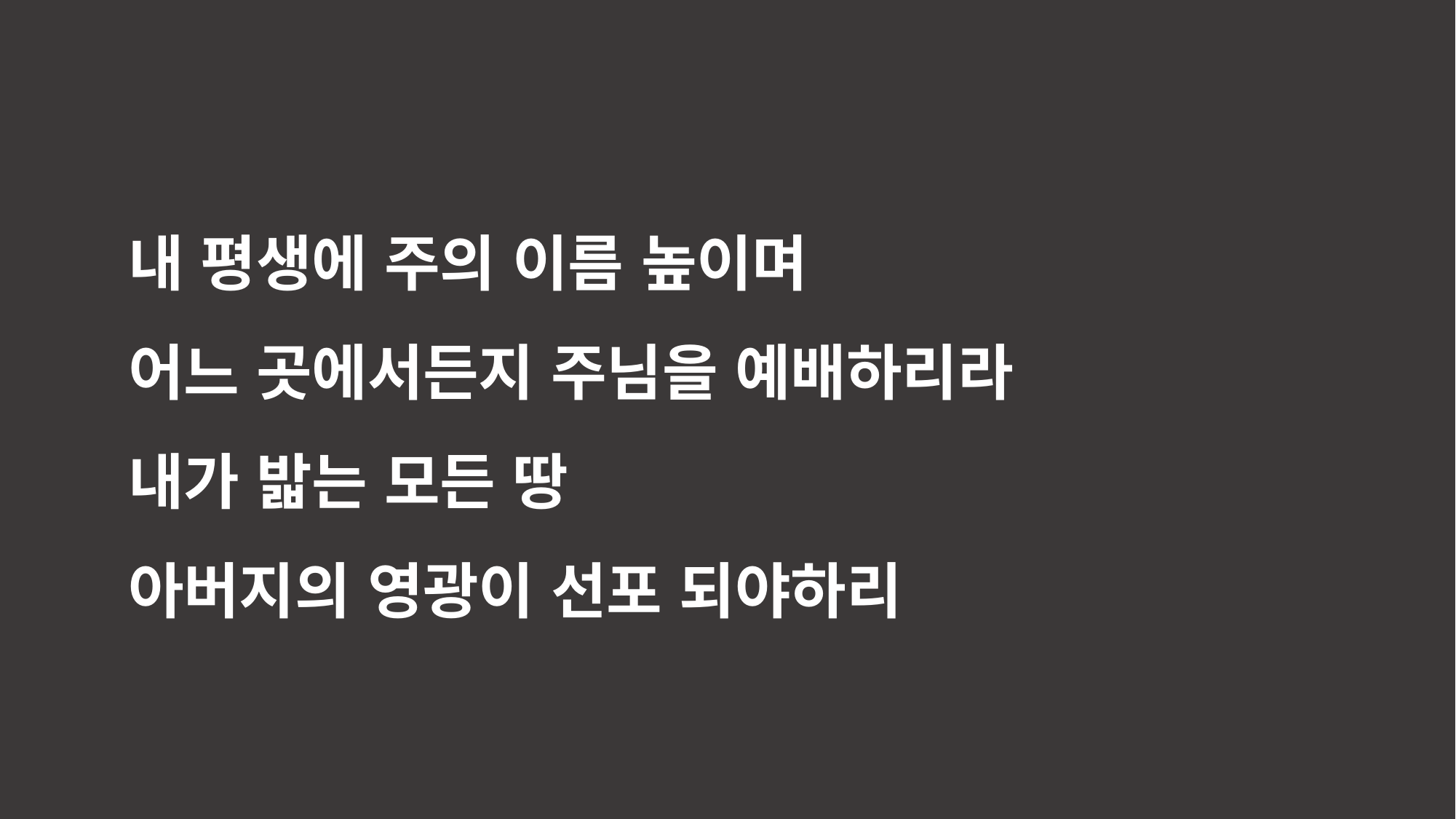

내 평생에 주의 이름 높이며
어느 곳에서든지 주님을 예배하리라
내가 밟는 모든 땅
아버지의 영광이 선포 되야하리